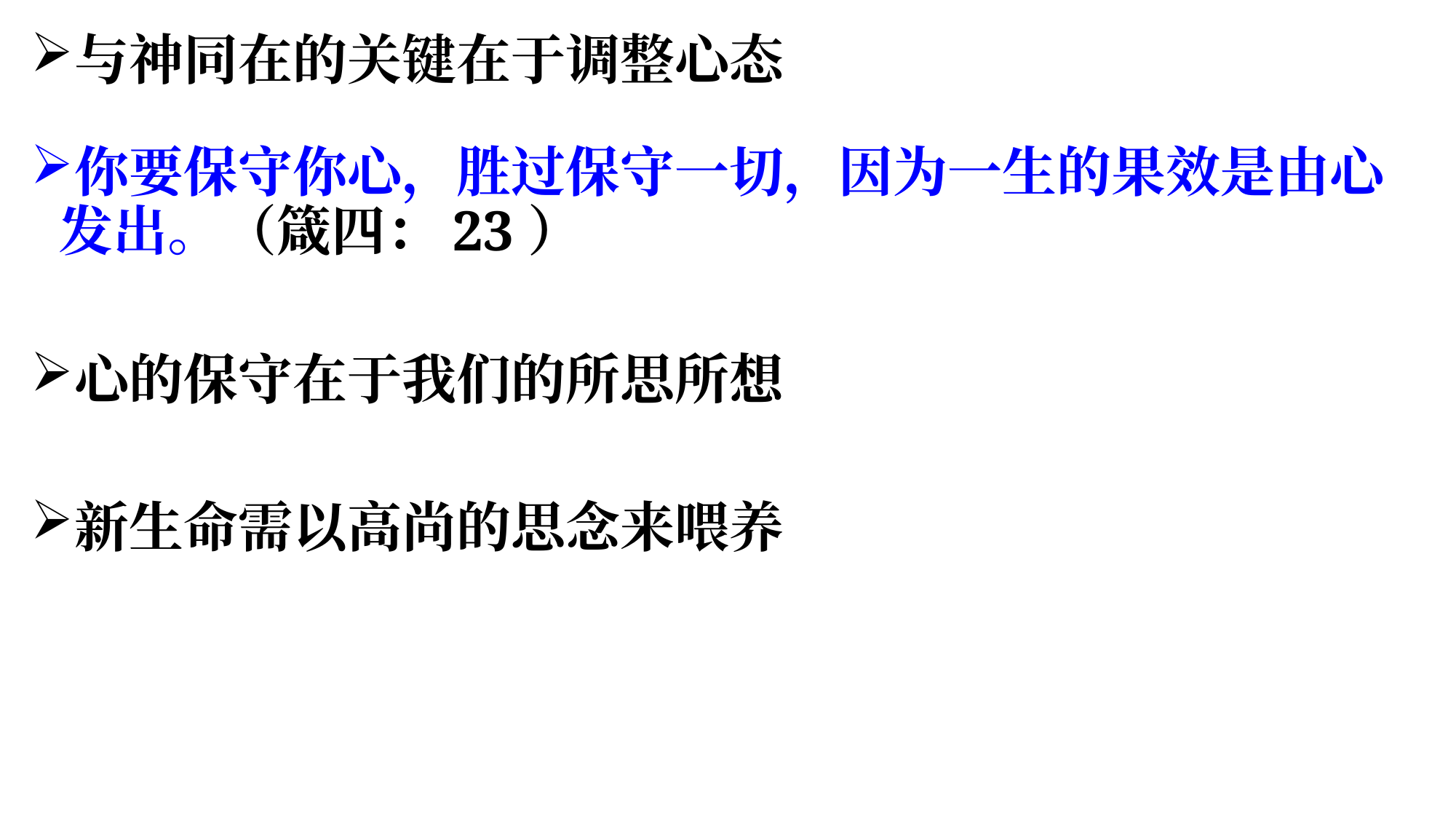

与神同在的关键在于调整心态

你要保守你心，胜过保守一切，因为一生的果效是由心发出。（箴四：23）

心的保守在于我们的所思所想

新生命需以高尚的思念来喂养